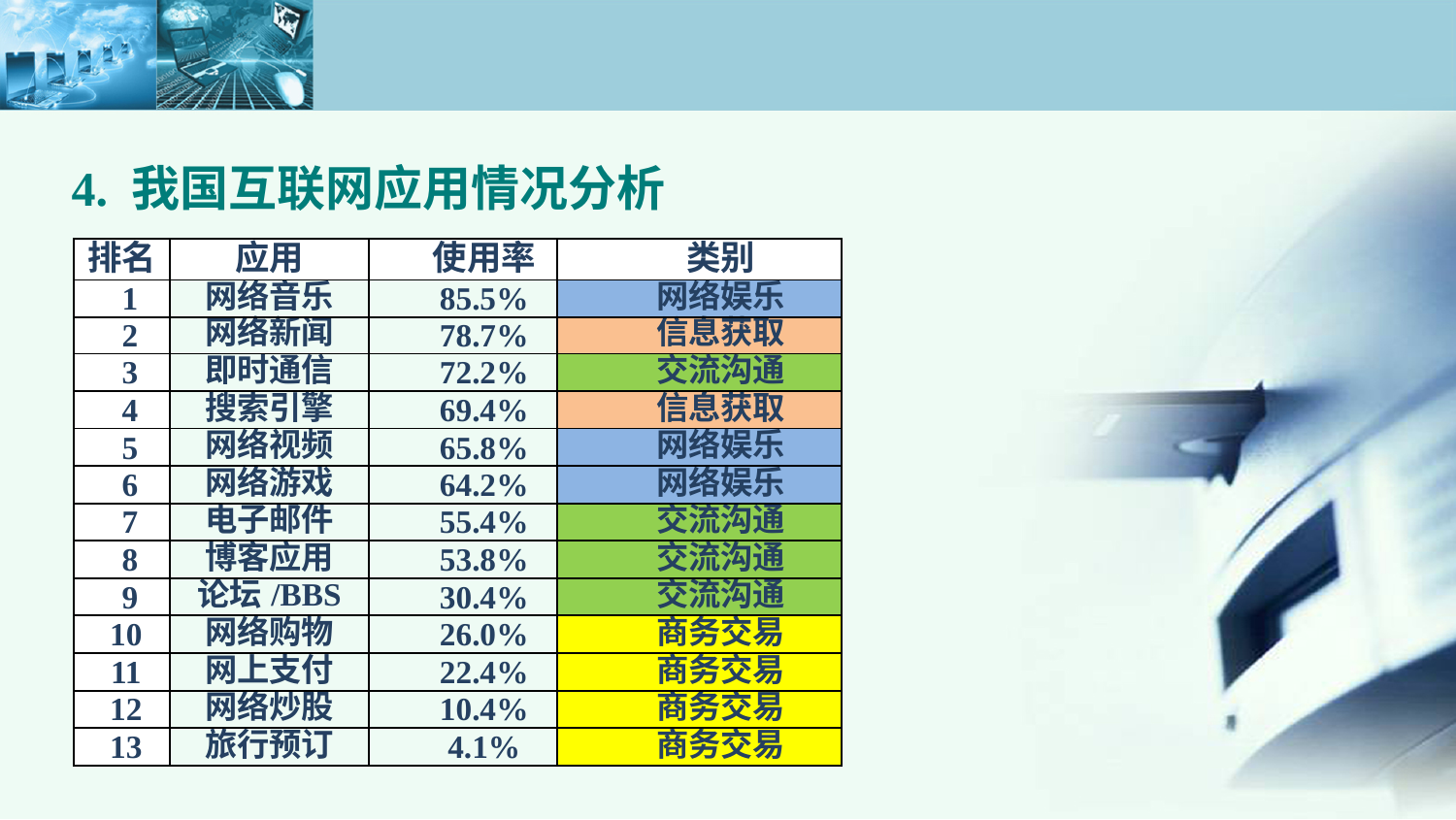

4. 我国互联网应用情况分析
| 排名 | 应用 | 使用率 | 类别 |
| --- | --- | --- | --- |
| 1 | 网络音乐 | 85.5% | 网络娱乐 |
| 2 | 网络新闻 | 78.7% | 信息获取 |
| 3 | 即时通信 | 72.2% | 交流沟通 |
| 4 | 搜索引擎 | 69.4% | 信息获取 |
| 5 | 网络视频 | 65.8% | 网络娱乐 |
| 6 | 网络游戏 | 64.2% | 网络娱乐 |
| 7 | 电子邮件 | 55.4% | 交流沟通 |
| 8 | 博客应用 | 53.8% | 交流沟通 |
| 9 | 论坛/BBS | 30.4% | 交流沟通 |
| 10 | 网络购物 | 26.0% | 商务交易 |
| 11 | 网上支付 | 22.4% | 商务交易 |
| 12 | 网络炒股 | 10.4% | 商务交易 |
| 13 | 旅行预订 | 4.1% | 商务交易 |